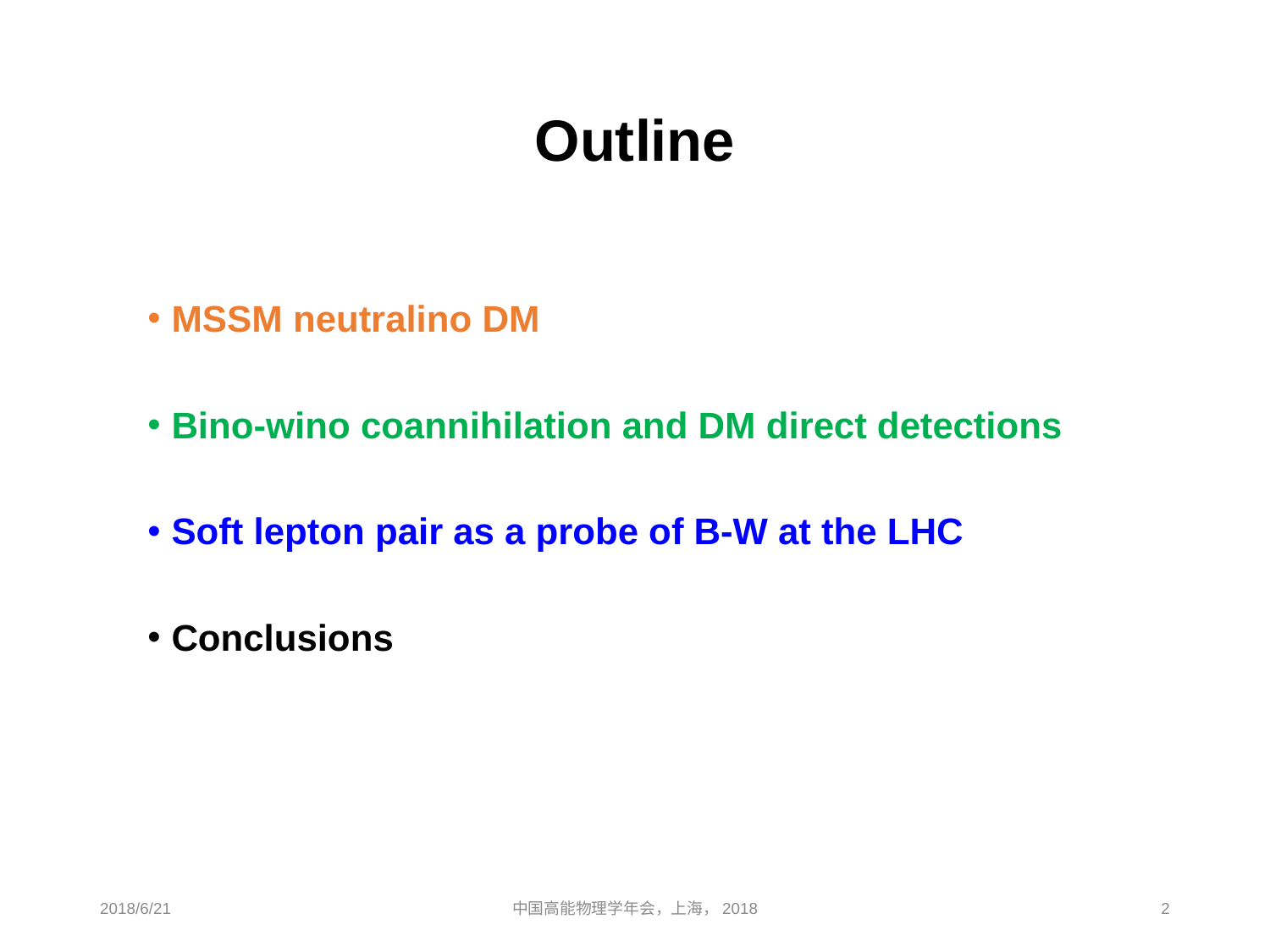

# Outline

MSSM neutralino DM

Bino-wino coannihilation and DM direct detections

Soft lepton pair as a probe of B-W at the LHC

Conclusions
2018/6/21
中国高能物理学年会，上海，2018
2